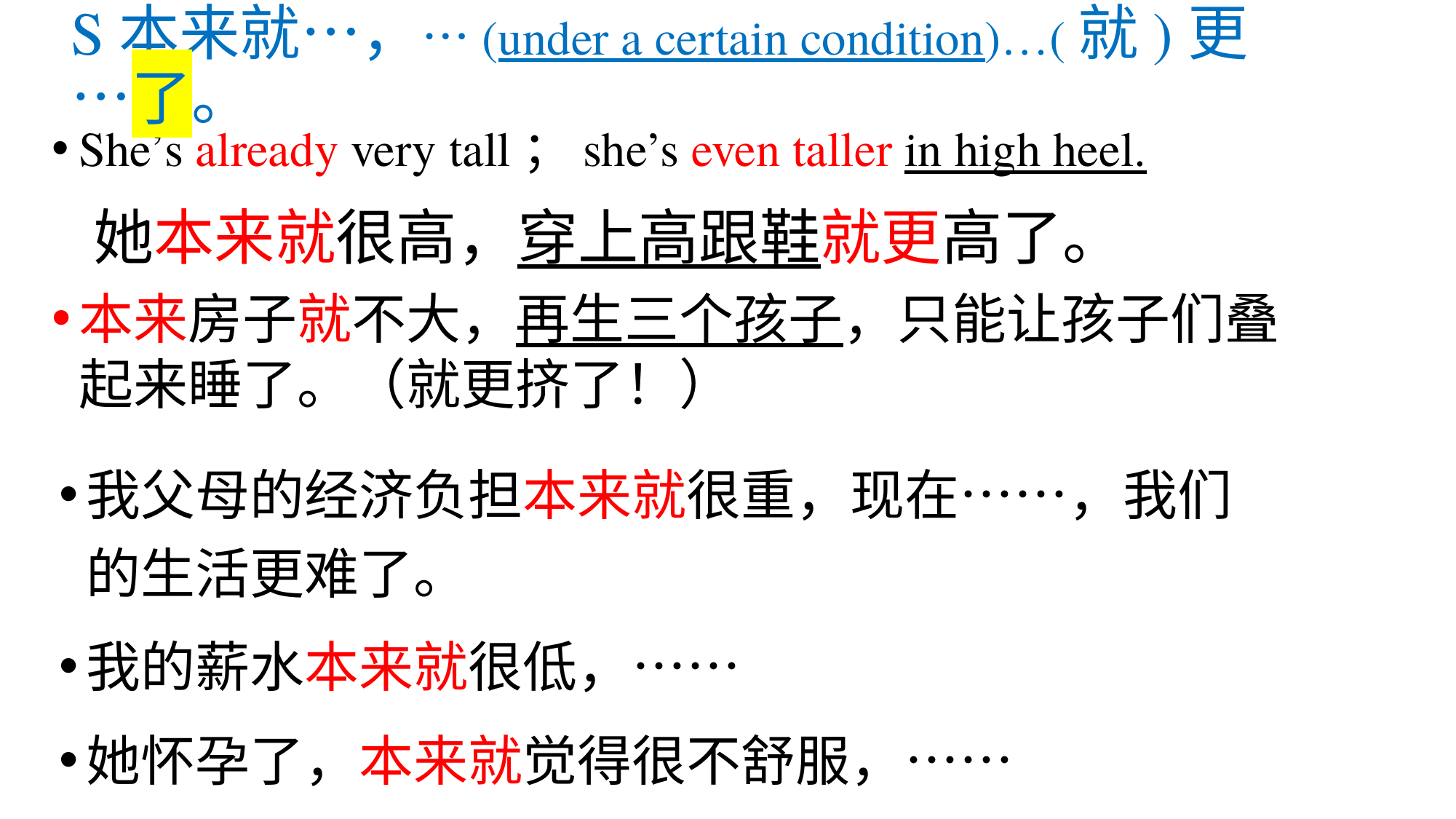

# S本来就…，…(under a certain condition)…(就)更…了。
She’s already very tall；she’s even taller in high heel.
  她本来就很高，穿上高跟鞋就更高了。

本来房子就不大，再生三个孩子，只能让孩子们叠起来睡了。（就更挤了！）

我父母的经济负担本来就很重，现在……，我们的生活更难了。
我的薪水本来就很低，……
她怀孕了，本来就觉得很不舒服，……